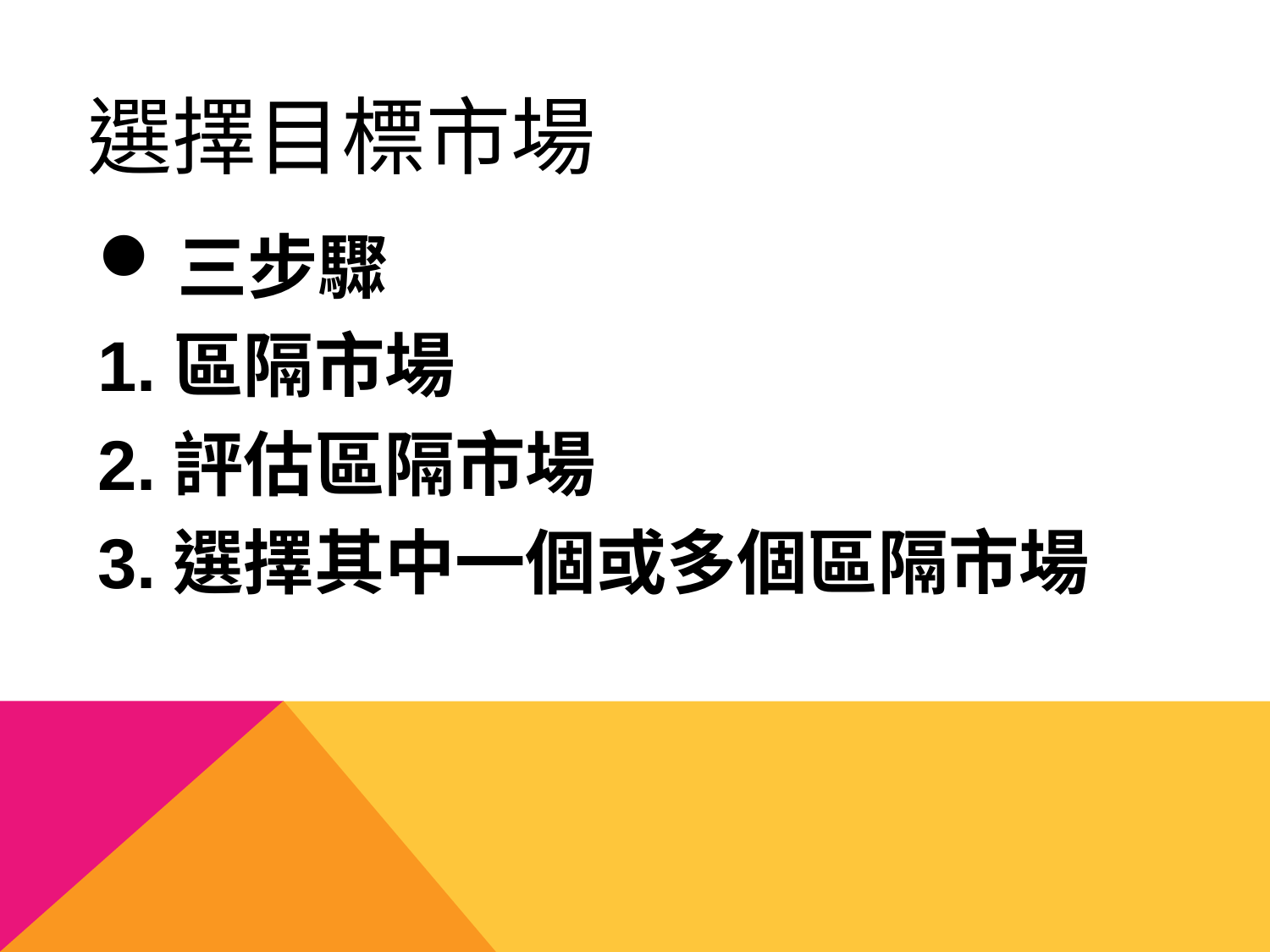

# 選擇目標市場
三步驟
1.區隔市場
2.評估區隔市場
3.選擇其中一個或多個區隔市場